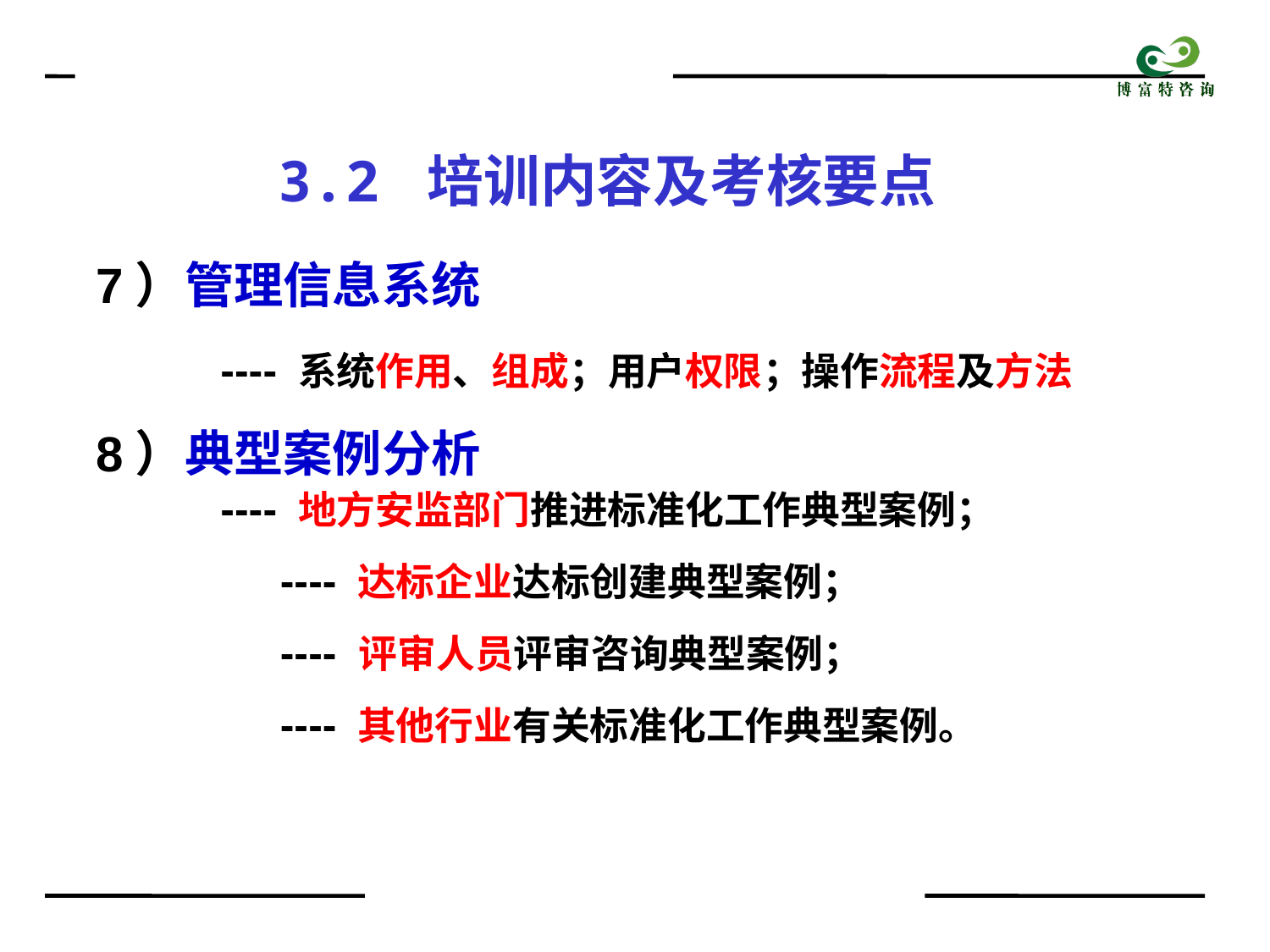

3.2 培训内容及考核要点
7）管理信息系统
     ---- 系统作用、组成；用户权限；操作流程及方法
8）典型案例分析
     ---- 地方安监部门推进标准化工作典型案例；
           ---- 达标企业达标创建典型案例；
           ---- 评审人员评审咨询典型案例；
           ---- 其他行业有关标准化工作典型案例。